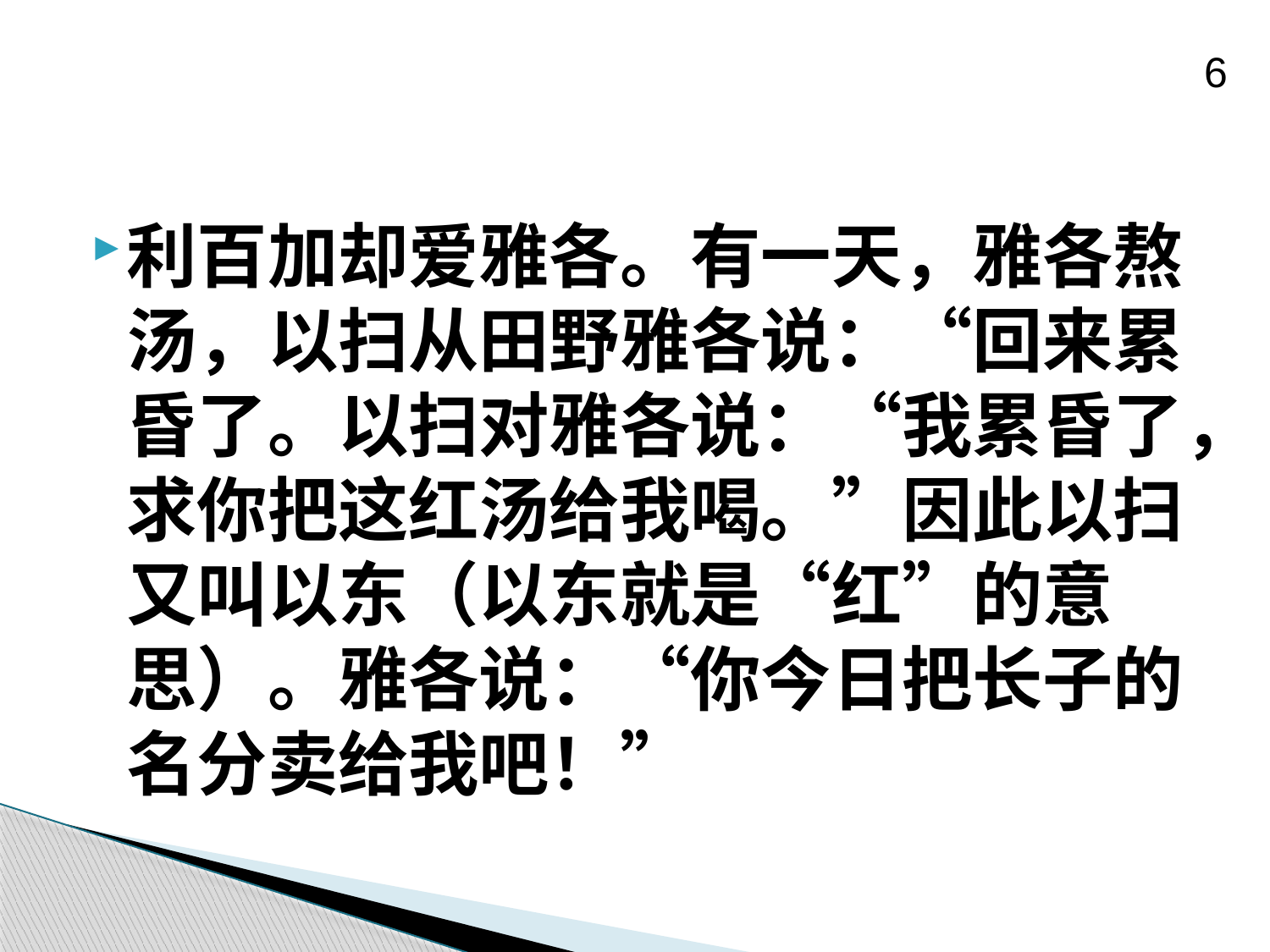

6
#
利百加却爱雅各。有一天，雅各熬汤，以扫从田野雅各说：“回来累昏了。以扫对雅各说：“我累昏了，求你把这红汤给我喝。”因此以扫又叫以东（以东就是“红”的意思）。雅各说：“你今日把长子的名分卖给我吧！”